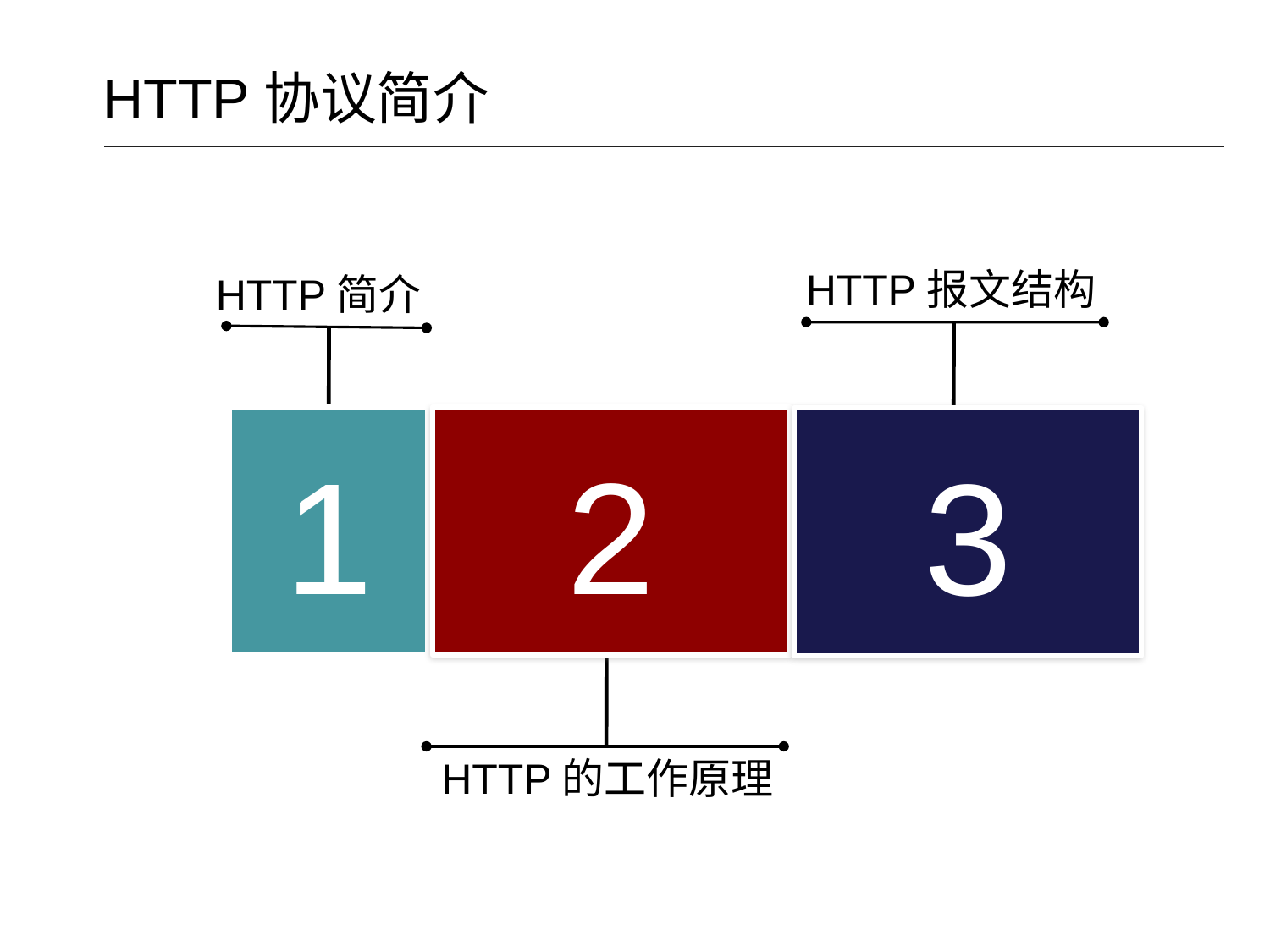

HTTP协议简介

HTTP报文结构
HTTP简介

1

2

3
start

HTTP的工作原理